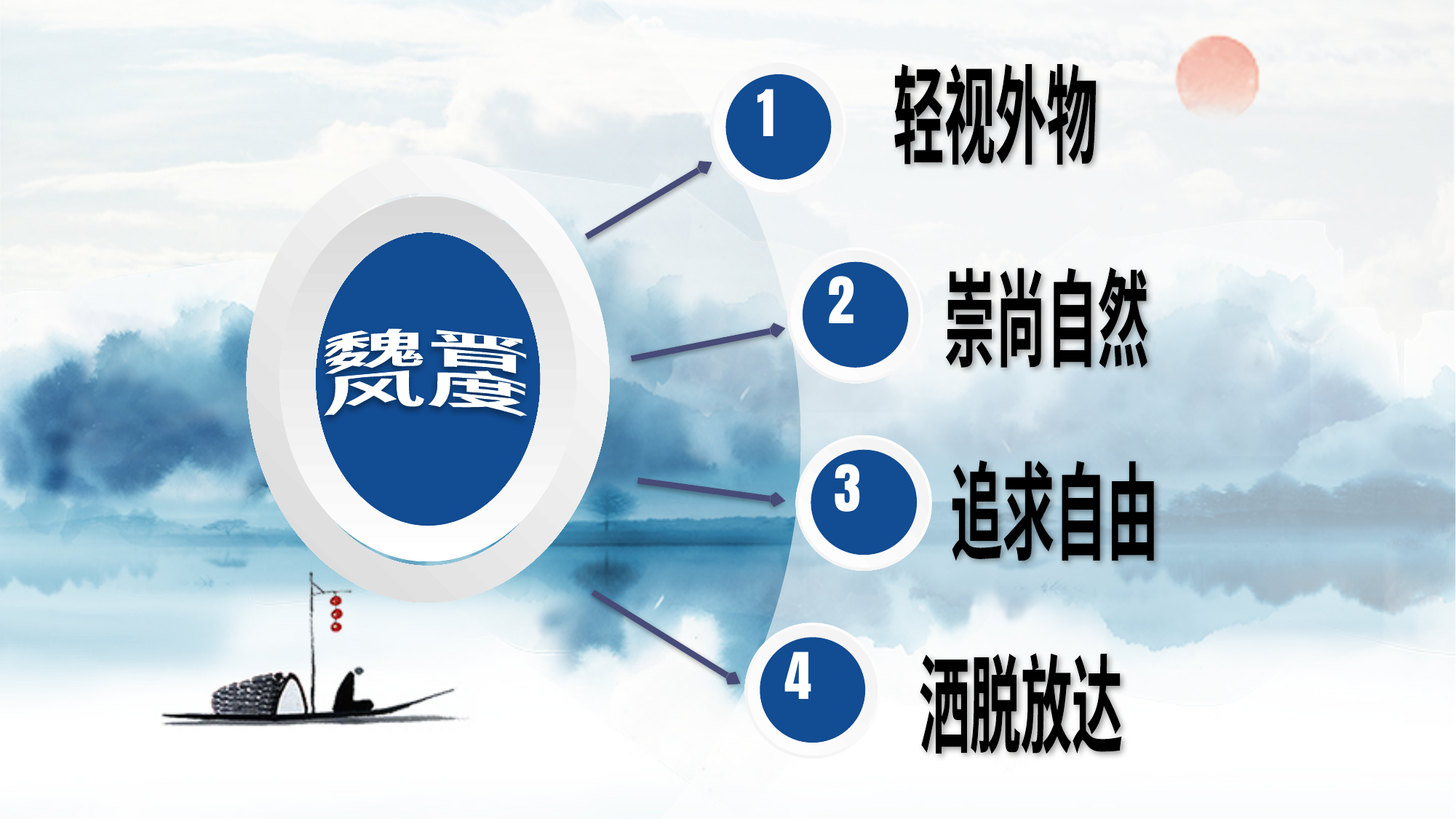

1
轻视外物

魏晋
风度

2
崇尚自然

3
追求自由

4
洒脱放达